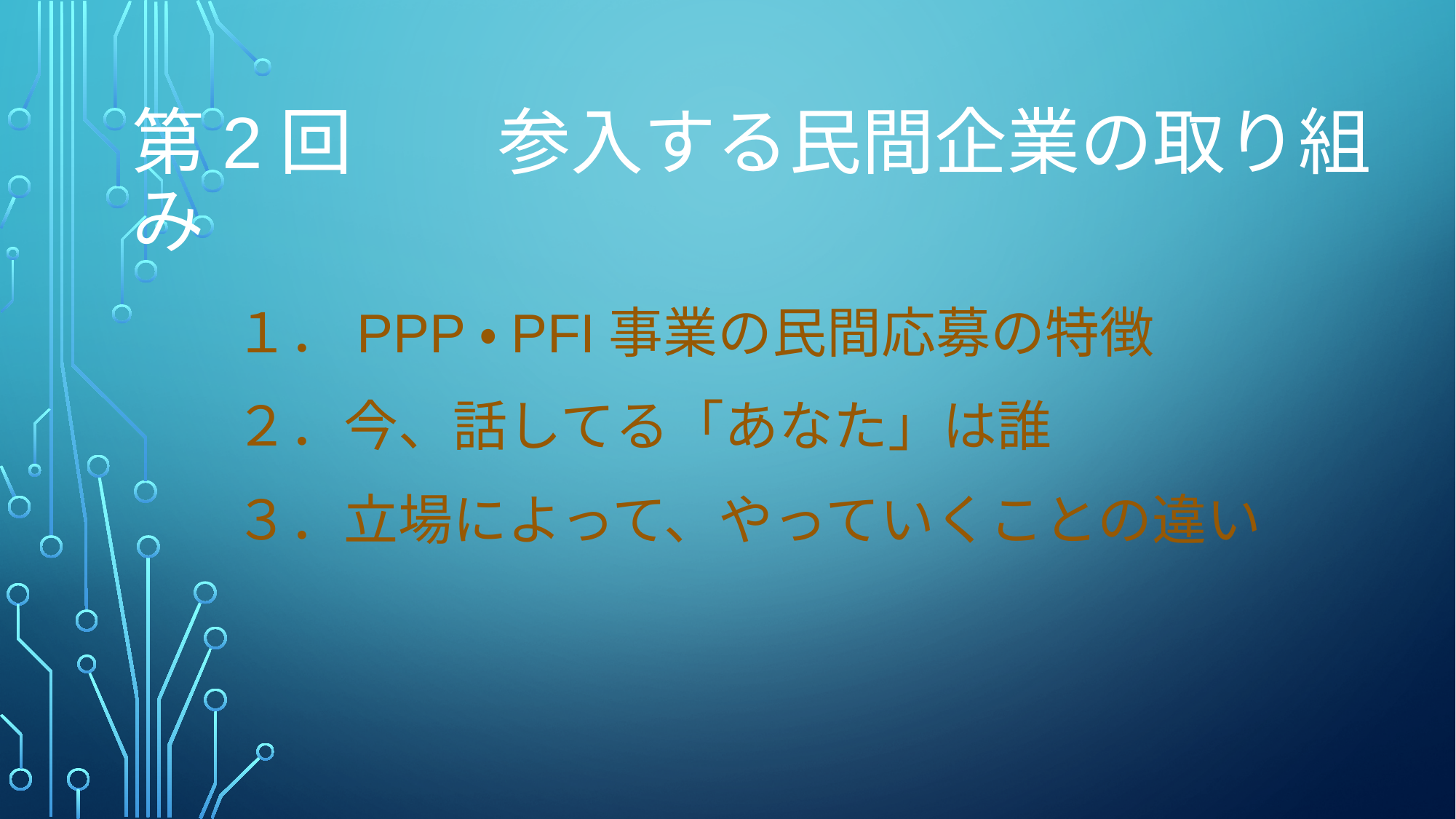

# 第2回　　参入する民間企業の取り組み
１．PPP・PFI事業の民間応募の特徴
２．今、話してる「あなた」は誰
３．立場によって、やっていくことの違い